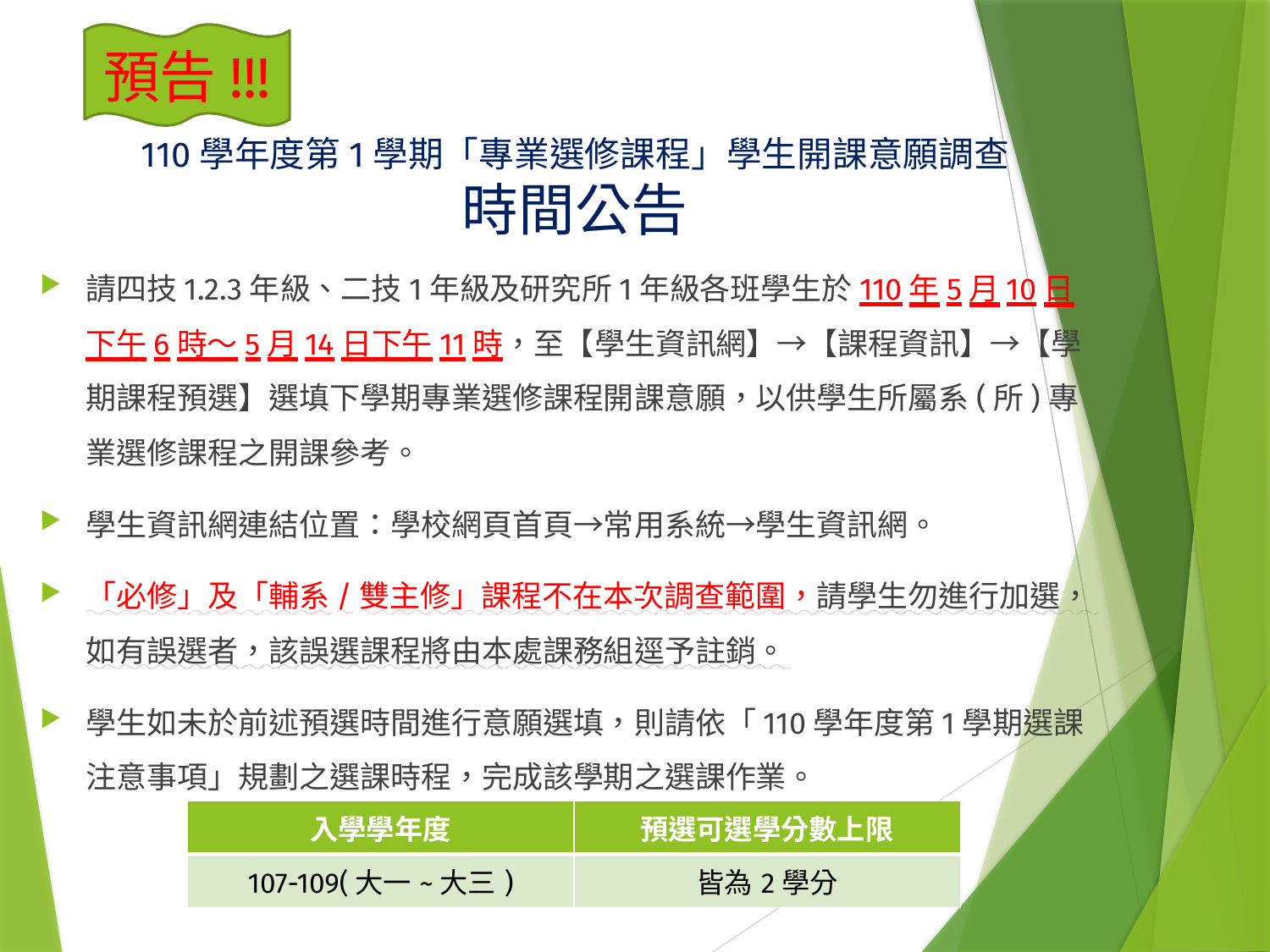

預告!!!
# 110學年度第1學期「專業選修課程」學生開課意願調查 時間公告
請四技1.2.3年級、二技1年級及研究所1年級各班學生於110年5月10日下午6時～5月14日下午11時，至【學生資訊網】→【課程資訊】→【學期課程預選】選填下學期專業選修課程開課意願，以供學生所屬系(所)專業選修課程之開課參考。
學生資訊網連結位置：學校網頁首頁→常用系統→學生資訊網。
「必修」及「輔系/雙主修」課程不在本次調查範圍，請學生勿進行加選，如有誤選者，該誤選課程將由本處課務組逕予註銷。
學生如未於前述預選時間進行意願選填，則請依「110學年度第1學期選課注意事項」規劃之選課時程，完成該學期之選課作業。

| 入學學年度 | 預選可選學分數上限 |
| --- | --- |
| 107-109(大一~大三) | 皆為2學分 |